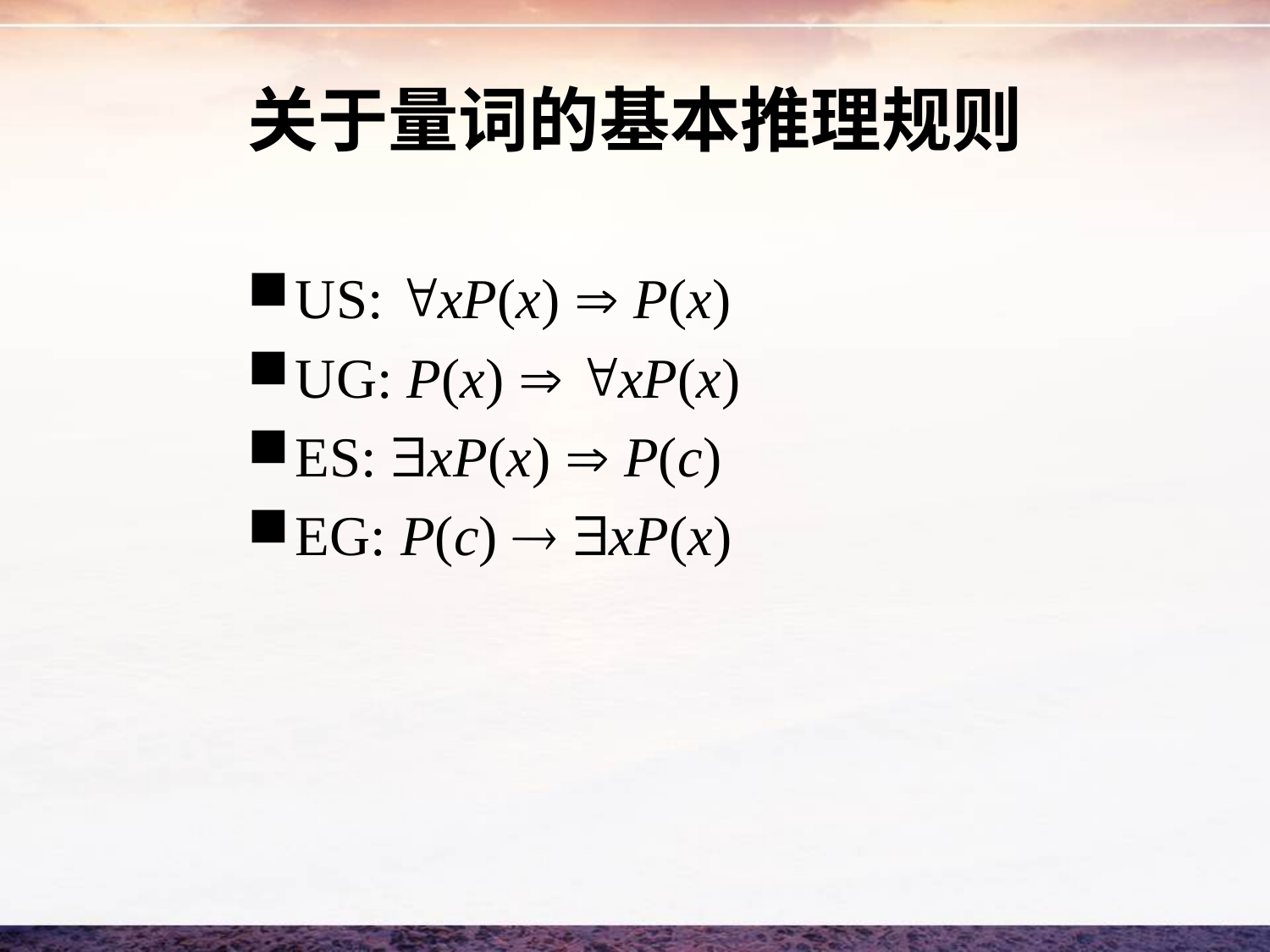

# 关于量词的基本推理规则
US: ∀xP(x) ⇒ P(x)
UG: P(x) ⇒ ∀xP(x)
ES: ∃xP(x) ⇒ P(c)
EG: P(c) → ∃xP(x)